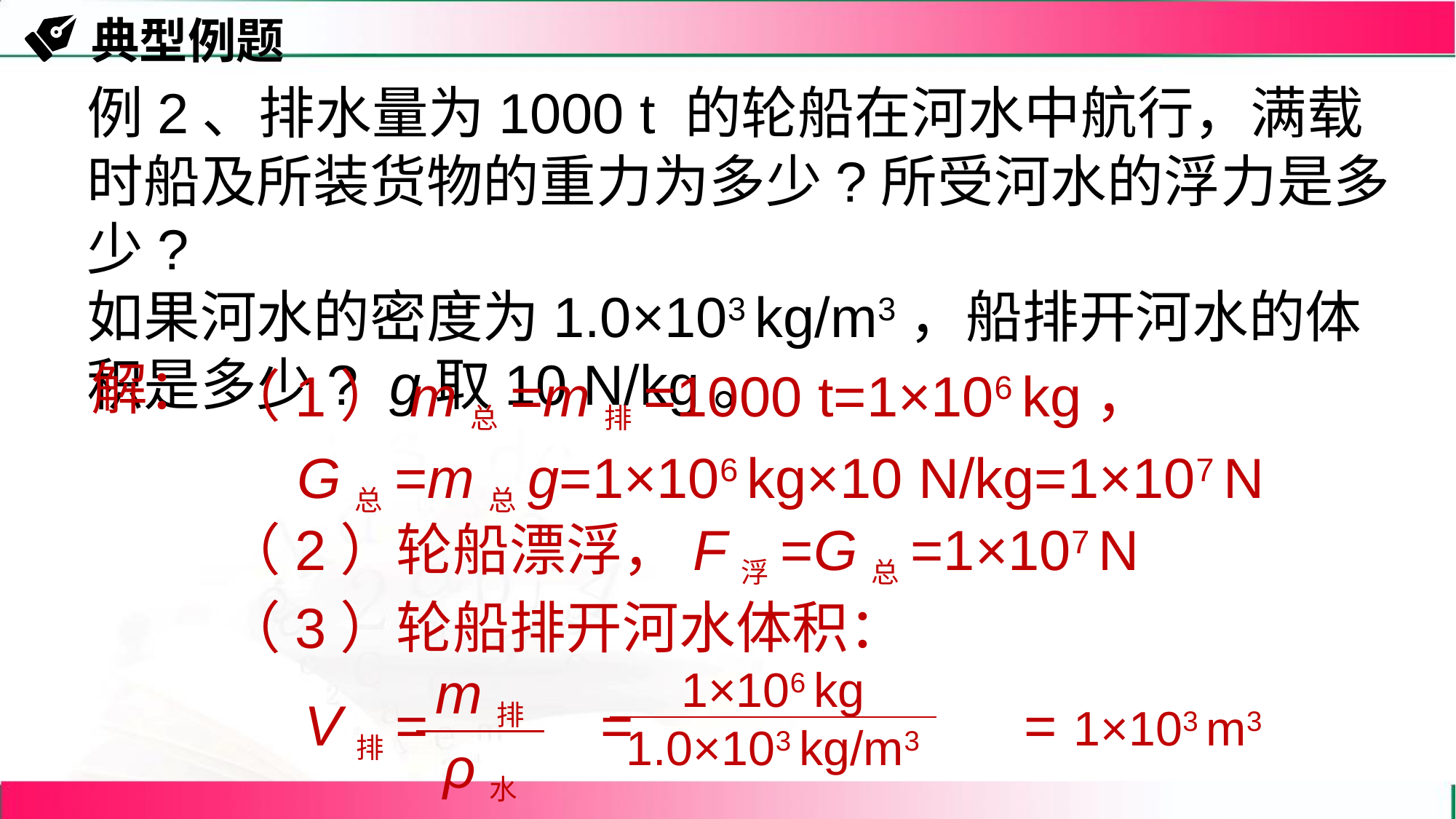

典型例题

例2、排水量为1000 t 的轮船在河水中航行，满载时船及所装货物的重力为多少?所受河水的浮力是多少?
如果河水的密度为1.0×103 kg/m3，船排开河水的体积是多少?  g取10 N/kg。

解：
（1）m总=m排=1000 t=1×106 kg，
G总=m总g=1×106 kg×10 N/kg=1×107 N
（2）轮船漂浮，F浮=G总=1×107 N
（3）轮船排开河水体积：
m排
ρ水
1×106 kg
1.0×103 kg/m3
V排=           =                         = 1×103 m3